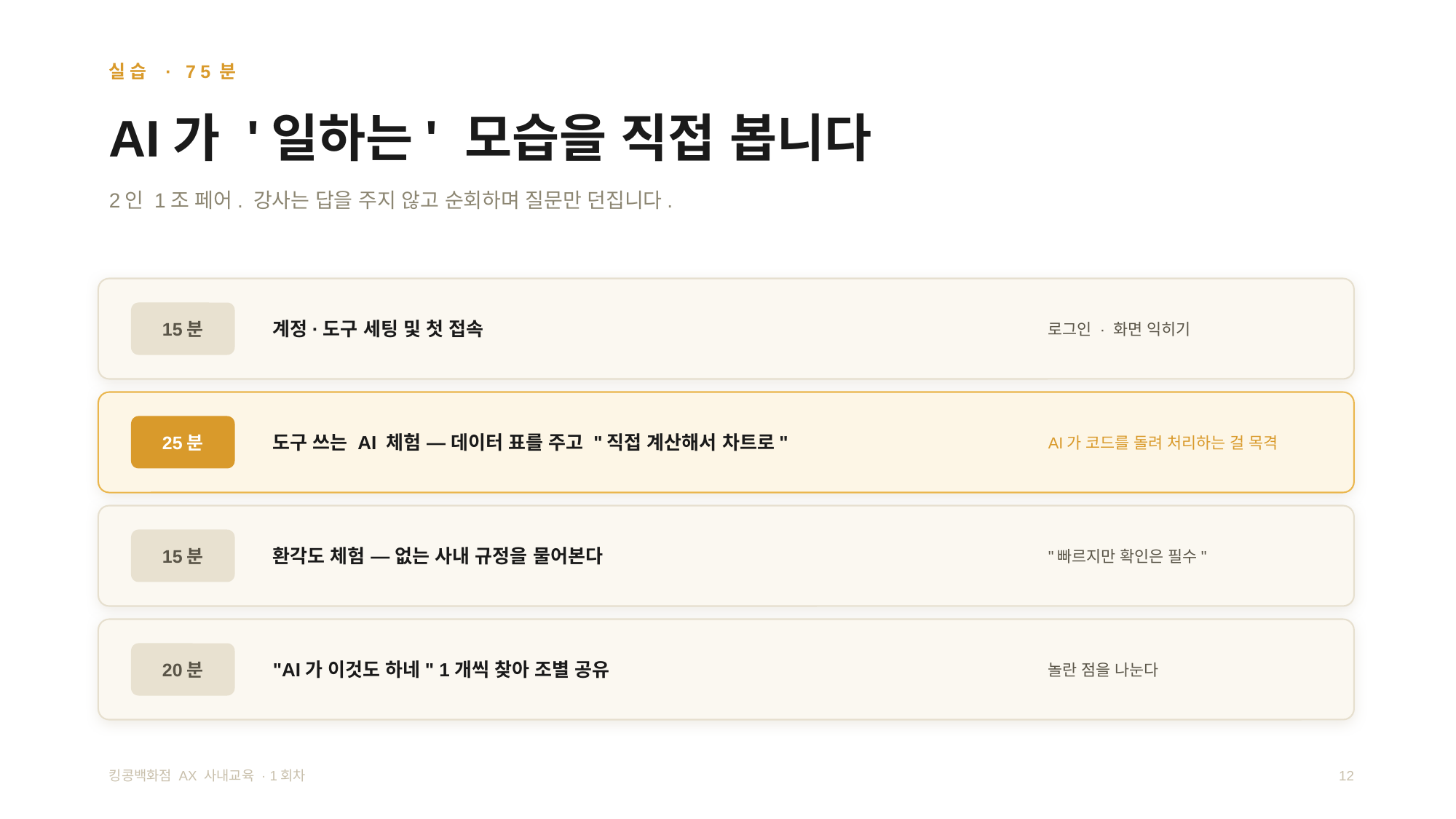

실습 · 75분
AI가 '일하는' 모습을 직접 봅니다
2인 1조 페어. 강사는 답을 주지 않고 순회하며 질문만 던집니다.

계정·도구 세팅 및 첫 접속
로그인 · 화면 익히기

15분

도구 쓰는 AI 체험 — 데이터 표를 주고 "직접 계산해서 차트로"
AI가 코드를 돌려 처리하는 걸 목격

25분

환각도 체험 — 없는 사내 규정을 물어본다
"빠르지만 확인은 필수"

15분

"AI가 이것도 하네" 1개씩 찾아 조별 공유
놀란 점을 나눈다

20분
킹콩백화점 AX 사내교육 · 1회차
12